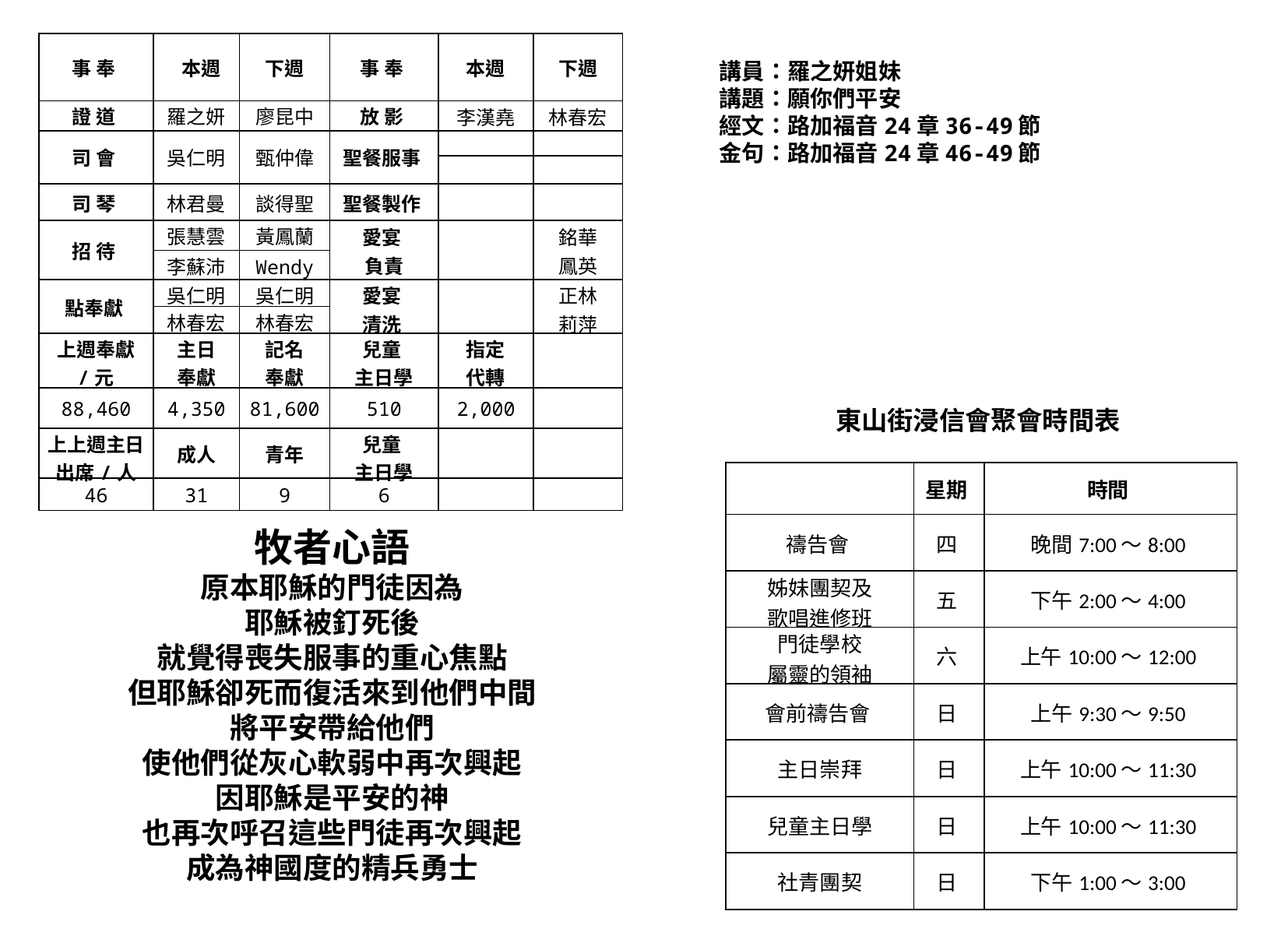

| 事 奉 | 本週 | 下週 | 事 奉 | 本週 | 下週 |
| --- | --- | --- | --- | --- | --- |
| 證 道 | 羅之妍 | 廖昆中 | 放 影 | 李漢堯 | 林春宏 |
| 司 會 | 吳仁明 | 甄仲偉 | 聖餐服事 |  |  |
|  |  |  |  |  |  |
| 司 琴 | 林君曼 | 談得聖 | 聖餐製作 |  |  |
| 招 待 | 張慧雲 | 黃鳳蘭 | 愛宴 負責 |  | 銘華 鳳英 |
|  | 李蘇沛 | Wendy |  |  |  |
| 點奉獻 | 吳仁明 | 吳仁明 | 愛宴 清洗 |  | 正林 莉萍 |
|  | 林春宏 | 林春宏 |  |  |  |
| 上週奉獻 /元 | 主日 奉獻 | 記名 奉獻 | 兒童 主日學 | 指定 代轉 |  |
| 88,460 | 4,350 | 81,600 | 510 | 2,000 |  |
| 上上週主日 出席/人 | 成人 | 青年 | 兒童 主日學 |  |  |
| 46 | 31 | 9 | 6 |  |  |

講員：羅之妍姐妹
講題：願你們平安
經文：路加福音24章36-49節
金句：路加福音24章46-49節

東山街浸信會聚會時間表
|  | 星期 | 時間 |
| --- | --- | --- |
| 禱告會 | 四 | 晚間7:00～8:00 |
| 姊妹團契及 歌唱進修班 | 五 | 下午2:00～4:00 |
| 門徒學校 屬靈的領袖 | 六 | 上午10:00～12:00 |
| 會前禱告會 | 日 | 上午9:30～9:50 |
| 主日崇拜 | 日 | 上午10:00～11:30 |
| 兒童主日學 | 日 | 上午10:00～11:30 |
| 社青團契 | 日 | 下午1:00～3:00 |
牧者心語
原本耶穌的門徒因為
耶穌被釘死後
就覺得喪失服事的重心焦點
但耶穌卻死而復活來到他們中間
將平安帶給他們
使他們從灰心軟弱中再次興起
因耶穌是平安的神
也再次呼召這些門徒再次興起
成為神國度的精兵勇士